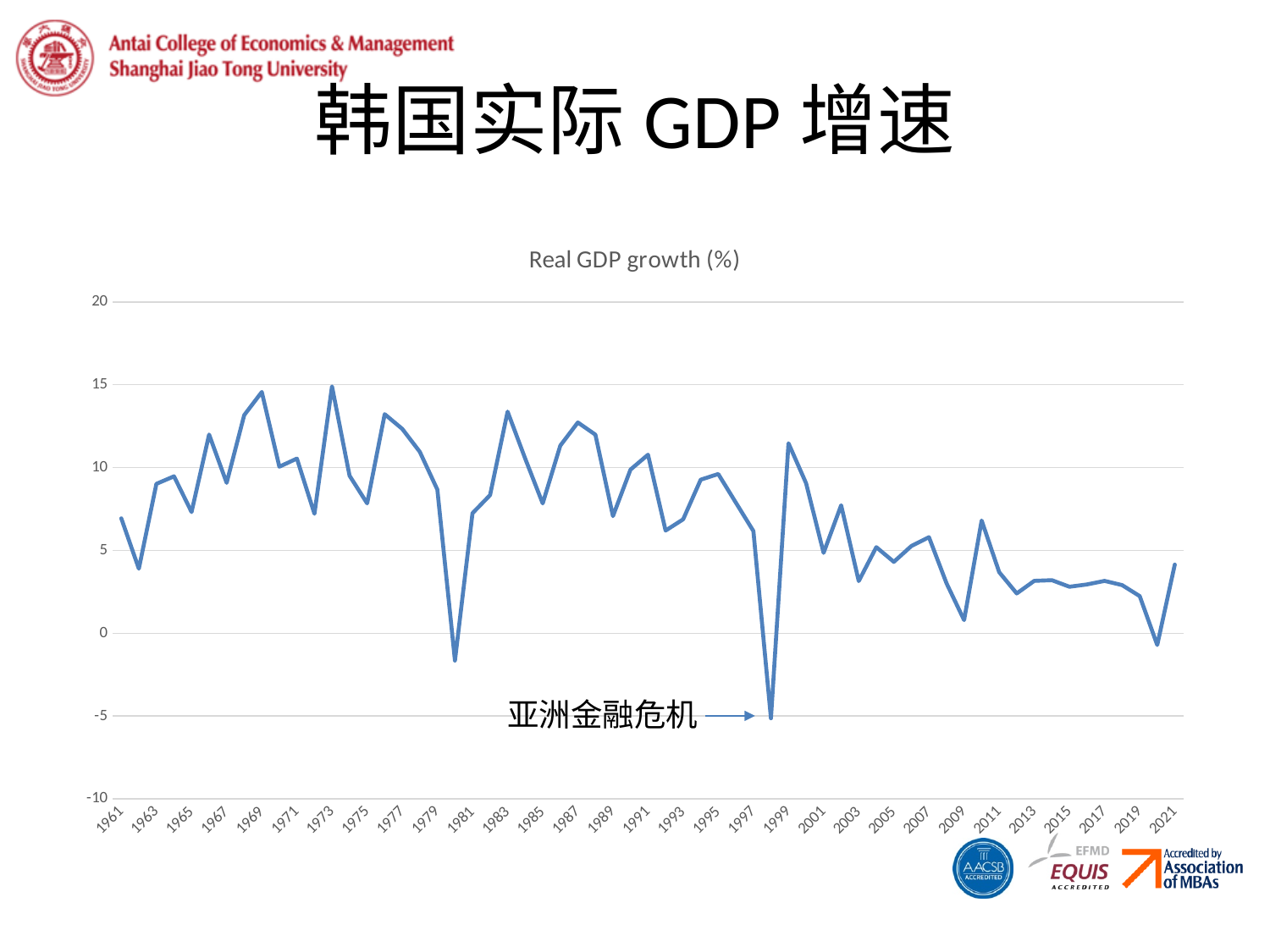

# 韩国实际GDP增速

### Chart:

| Category | Real GDP growth (%) |
|---|---|
| 1961 | 6.93599265224405 |
| 1962 | 3.895272530752991 |
| 1963 | 9.020568282797626 |
| 1964 | 9.473824718054447 |
| 1965 | 7.318433580221284 |
| 1966 | 11.993956608448663 |
| 1967 | 9.079606553980103 |
| 1968 | 13.165768290076695 |
| 1969 | 14.561366696392653 |
| 1970 | 10.052734807262297 |
| 1971 | 10.545513552197082 |
| 1972 | 7.214360721799906 |
| 1973 | 14.898322657348873 |
| 1974 | 9.511835434400462 |
| 1975 | 7.839933338107308 |
| 1976 | 13.221447802562647 |
| 1977 | 12.335982195018481 |
| 1978 | 10.952985695484752 |
| 1979 | 8.671226707097146 |
| 1980 | -1.645687640444382 |
| 1981 | 7.24617628510611 |
| 1982 | 8.338078086915356 |
| 1983 | 13.37617449036934 |
| 1984 | 10.55164035498526 |
| 1985 | 7.838864021740877 |
| 1986 | 11.327261196306626 |
| 1987 | 12.723692119326891 |
| 1988 | 11.987715559382428 |
| 1989 | 7.072893605314157 |
| 1990 | 9.877552501693598 |
| 1991 | 10.778056126896661 |
| 1992 | 6.198642798363729 |
| 1993 | 6.877474128685579 |
| 1994 | 9.26866633778376 |
| 1995 | 9.614565393199648 |
| 1996 | 7.890703326006676 |
| 1997 | 6.17055242658977 |
| 1998 | -5.129448165209638 |
| 1999 | 11.466942426742488 |
| 2000 | 9.060833325085337 |
| 2001 | 4.8523995715128 |
| 2002 | 7.72514267547173 |
| 2003 | 3.147291193734092 |
| 2004 | 5.19739136324382 |
| 2005 | 4.308542714112362 |
| 2006 | 5.264326594667246 |
| 2007 | 5.799548415032163 |
| 2008 | 3.012984872811675 |
| 2009 | 0.7926989895181924 |
| 2010 | 6.804824917836716 |
| 2011 | 3.685667782125268 |
| 2012 | 2.40253099246186 |
| 2013 | 3.164708636471847 |
| 2014 | 3.202453794573601 |
| 2015 | 2.809103268241331 |
| 2016 | 2.946881715086258 |
| 2017 | 3.159635740127764 |
| 2018 | 2.9074037737713443 |
| 2019 | 2.2439778601101246 |
| 2020 | -0.7094153593976804 |
| 2021 | 4.1453239543092435 |
亚洲金融危机